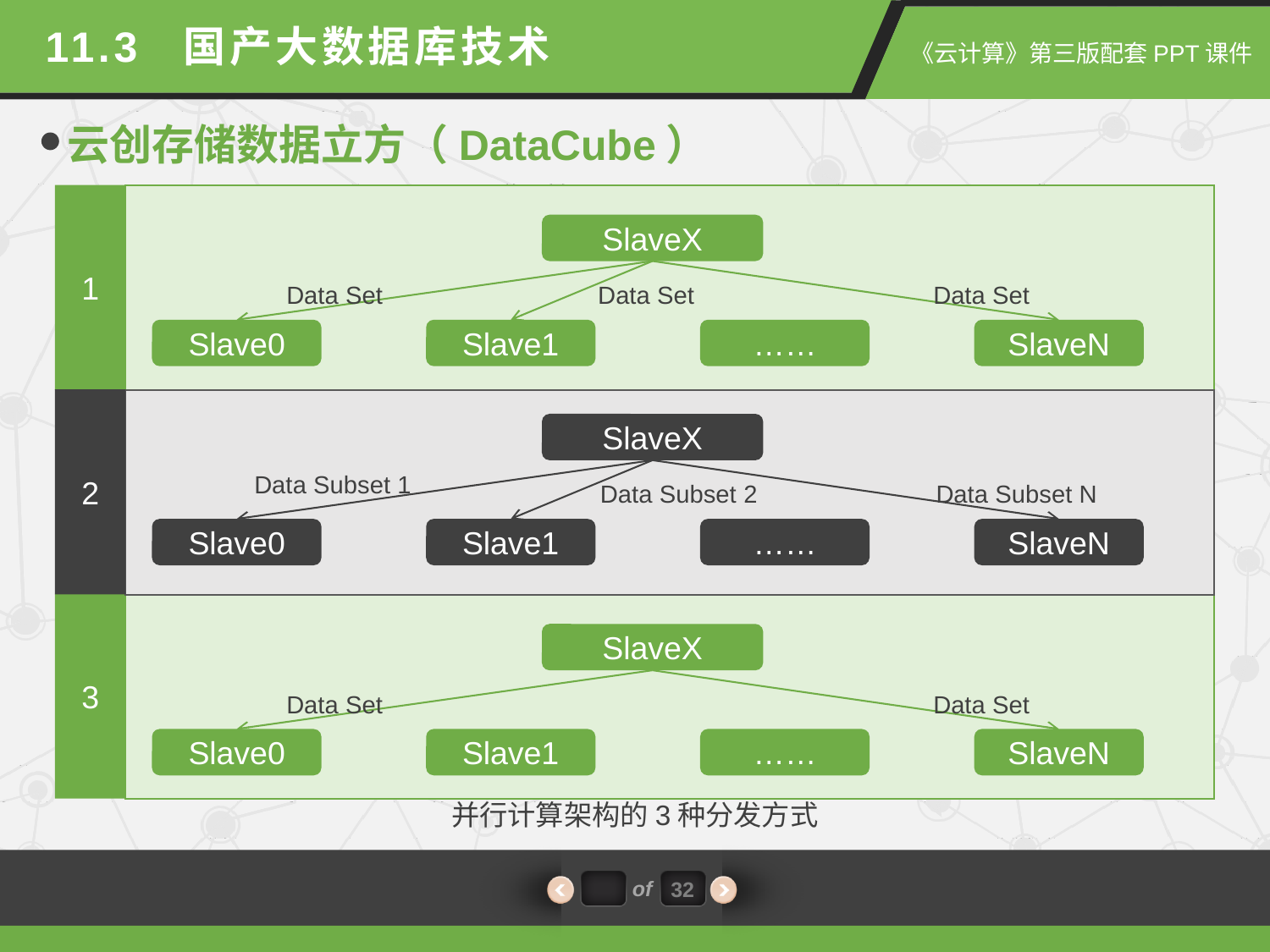

11.3  国产大数据库技术
云创存储数据立方（DataCube）

1

SlaveX
Data Set
Data Set
Data Set
Slave0
Slave1
……
SlaveN
2

SlaveX
Data Subset 1
Data Subset 2
Data Subset N
Slave0
Slave1
……
SlaveN
3

SlaveX
Data Set
Data Set
Slave0
Slave1
……
SlaveN
并行计算架构的3种分发方式
19